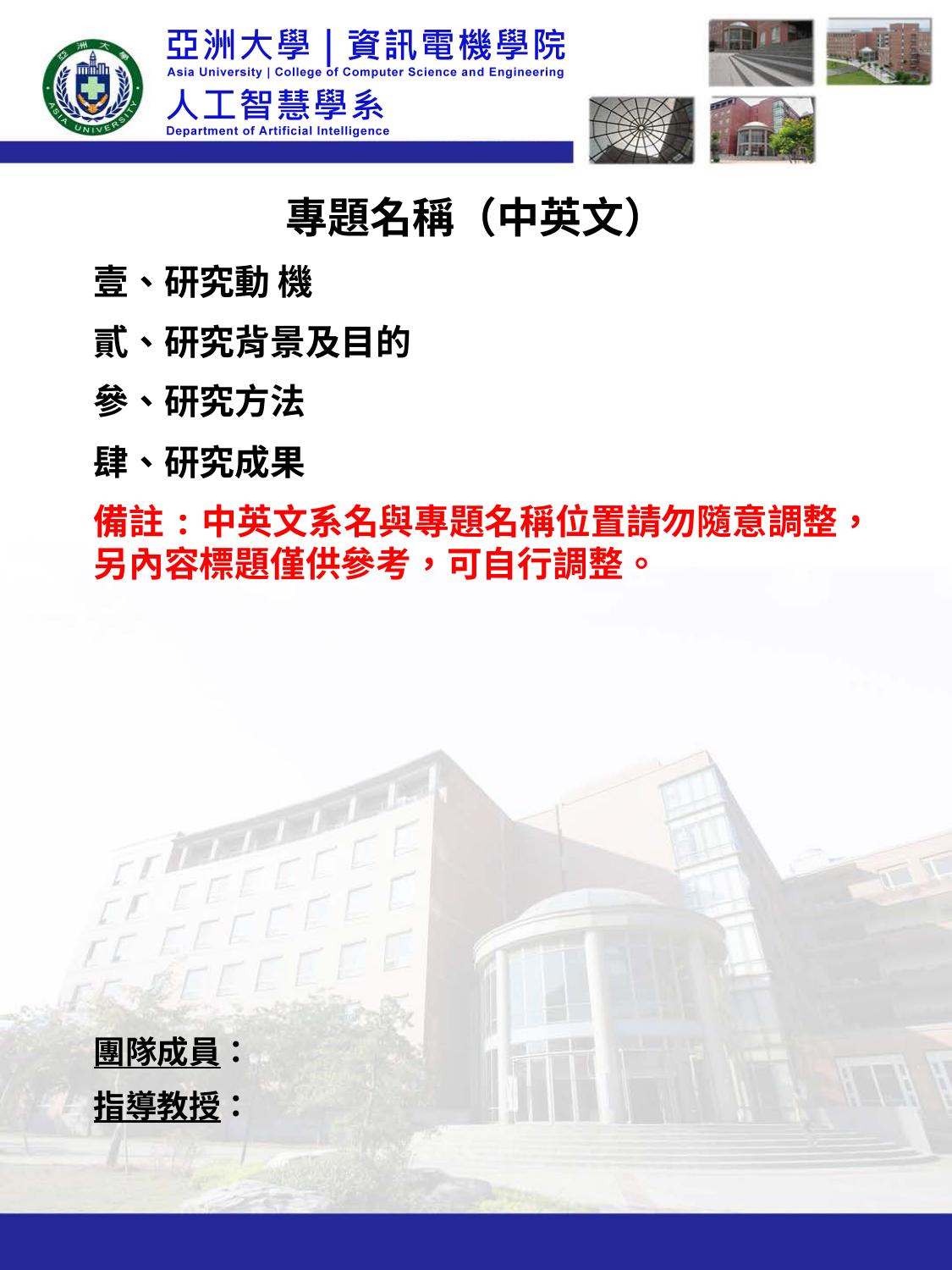

專題名稱（中英文）
壹、研究動 機
貳、研究背景及目的
參、研究方法
肆、研究成果
備註:中英文系名與專題名稱位置請勿隨意調整，另內容標題僅供參考，可自行調整。

團隊成員：
指導教授：